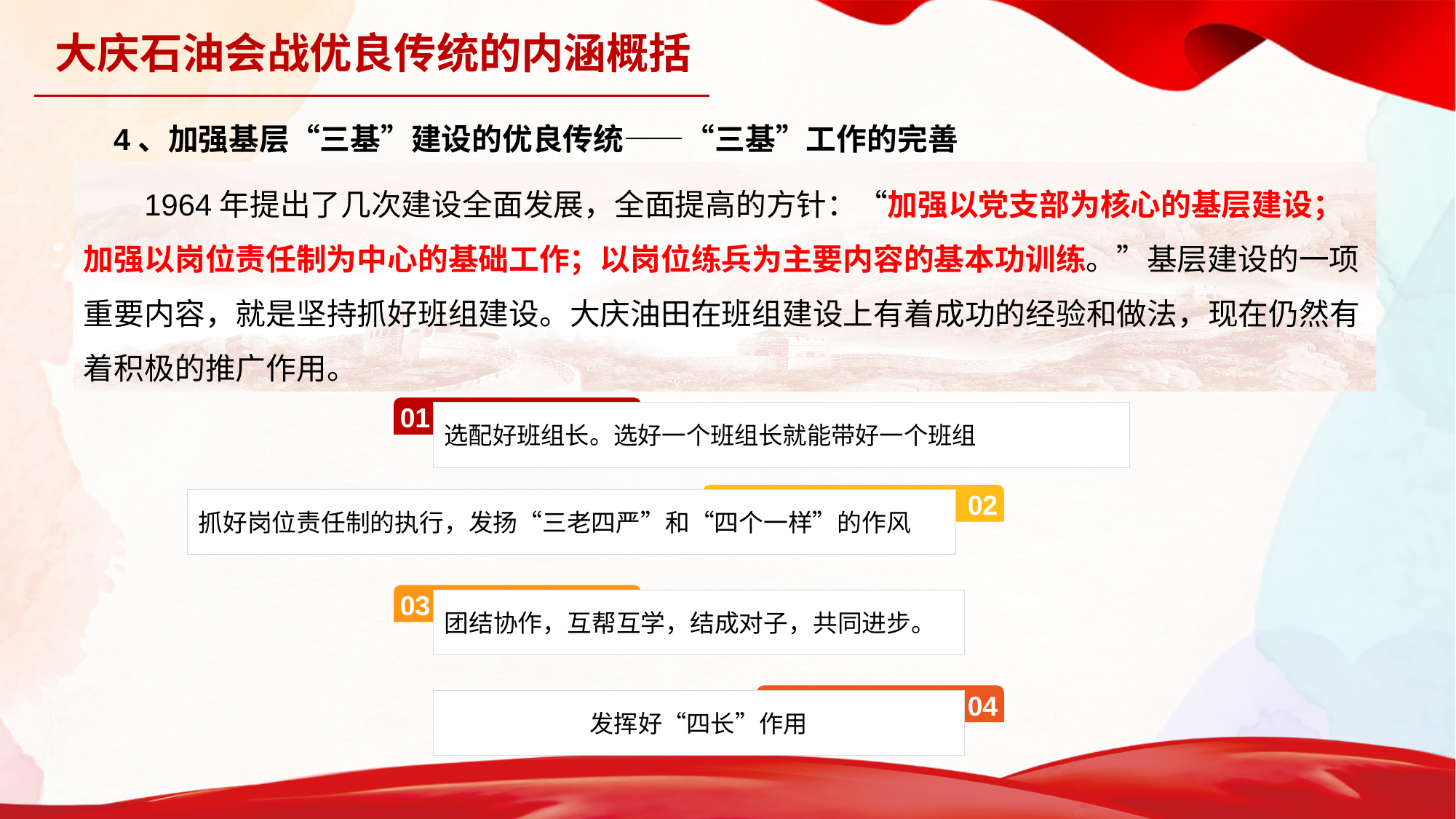

大庆石油会战优良传统的内涵概括
4、加强基层“三基”建设的优良传统——“三基”工作的完善
1964年提出了几次建设全面发展，全面提高的方针：“加强以党支部为核心的基层建设；加强以岗位责任制为中心的基础工作；以岗位练兵为主要内容的基本功训练。”基层建设的一项重要内容，就是坚持抓好班组建设。大庆油田在班组建设上有着成功的经验和做法，现在仍然有着积极的推广作用。
01
选配好班组长。选好一个班组长就能带好一个班组
02
抓好岗位责任制的执行，发扬“三老四严”和“四个一样”的作风
03
团结协作，互帮互学，结成对子，共同进步。
04
发挥好“四长”作用